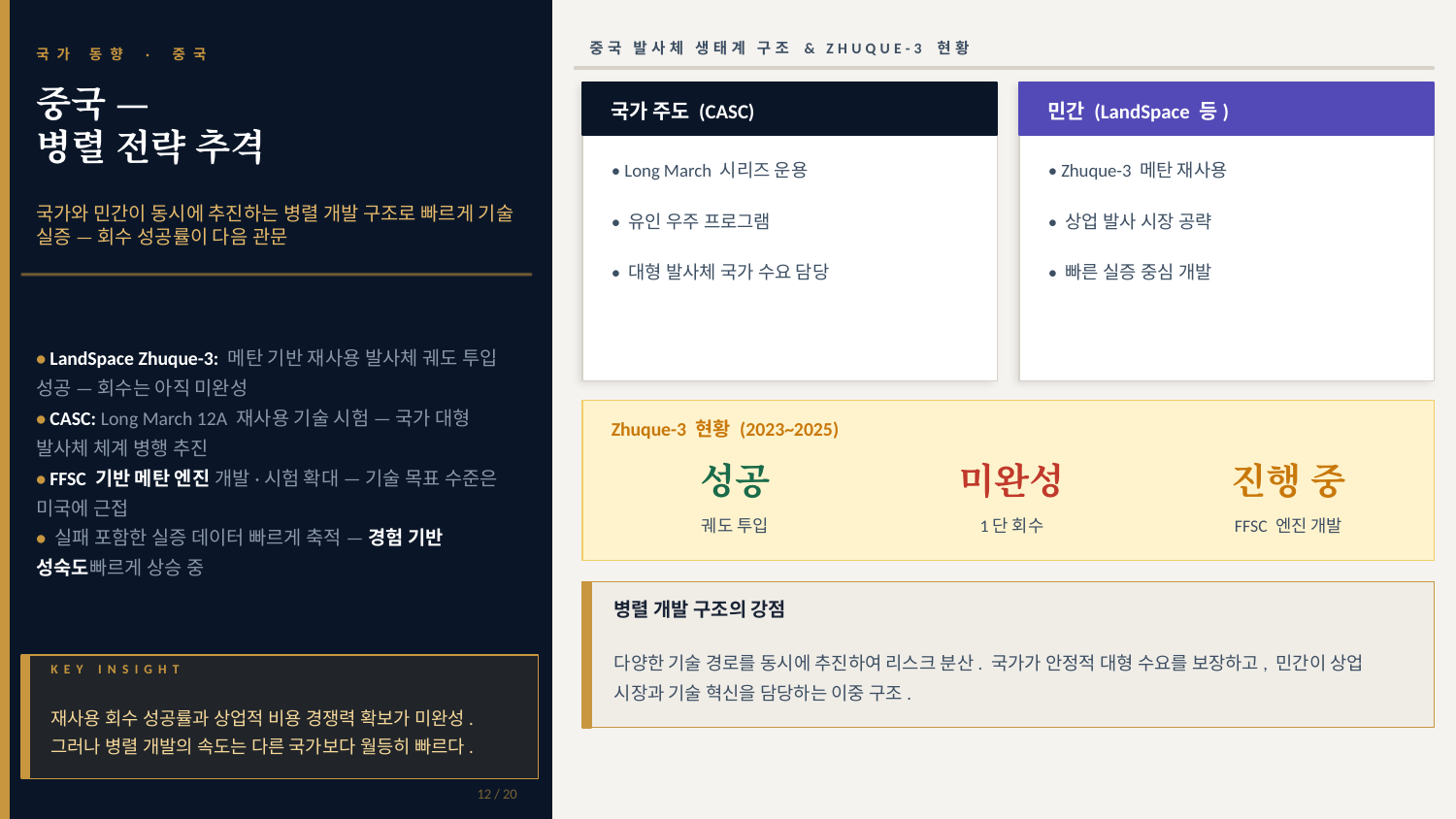

중국 발사체 생태계 구조 & ZHUQUE-3 현황
국가 동향 · 중국

중국 —
병렬 전략 추격

국가 주도 (CASC)
민간 (LandSpace 등)
• Long March 시리즈 운용
• Zhuque-3 메탄 재사용
국가와 민간이 동시에 추진하는 병렬 개발 구조로 빠르게 기술 실증 — 회수 성공률이 다음 관문
• 유인 우주 프로그램
• 상업 발사 시장 공략
• 대형 발사체 국가 수요 담당
• 빠른 실증 중심 개발

• LandSpace Zhuque-3: 메탄 기반 재사용 발사체 궤도 투입 성공 — 회수는 아직 미완성
• CASC: Long March 12A 재사용 기술 시험 — 국가 대형 발사체 체계 병행 추진
• FFSC 기반 메탄 엔진 개발·시험 확대 — 기술 목표 수준은 미국에 근접
• 실패 포함한 실증 데이터 빠르게 축적 — 경험 기반 성숙도빠르게 상승 중

Zhuque-3 현황 (2023~2025)
성공
미완성
진행 중
궤도 투입
1단 회수
FFSC 엔진 개발

병렬 개발 구조의 강점
다양한 기술 경로를 동시에 추진하여 리스크 분산. 국가가 안정적 대형 수요를 보장하고, 민간이 상업 시장과 기술 혁신을 담당하는 이중 구조.

KEY INSIGHT
재사용 회수 성공률과 상업적 비용 경쟁력 확보가 미완성.
그러나 병렬 개발의 속도는 다른 국가보다 월등히 빠르다.
12 / 20